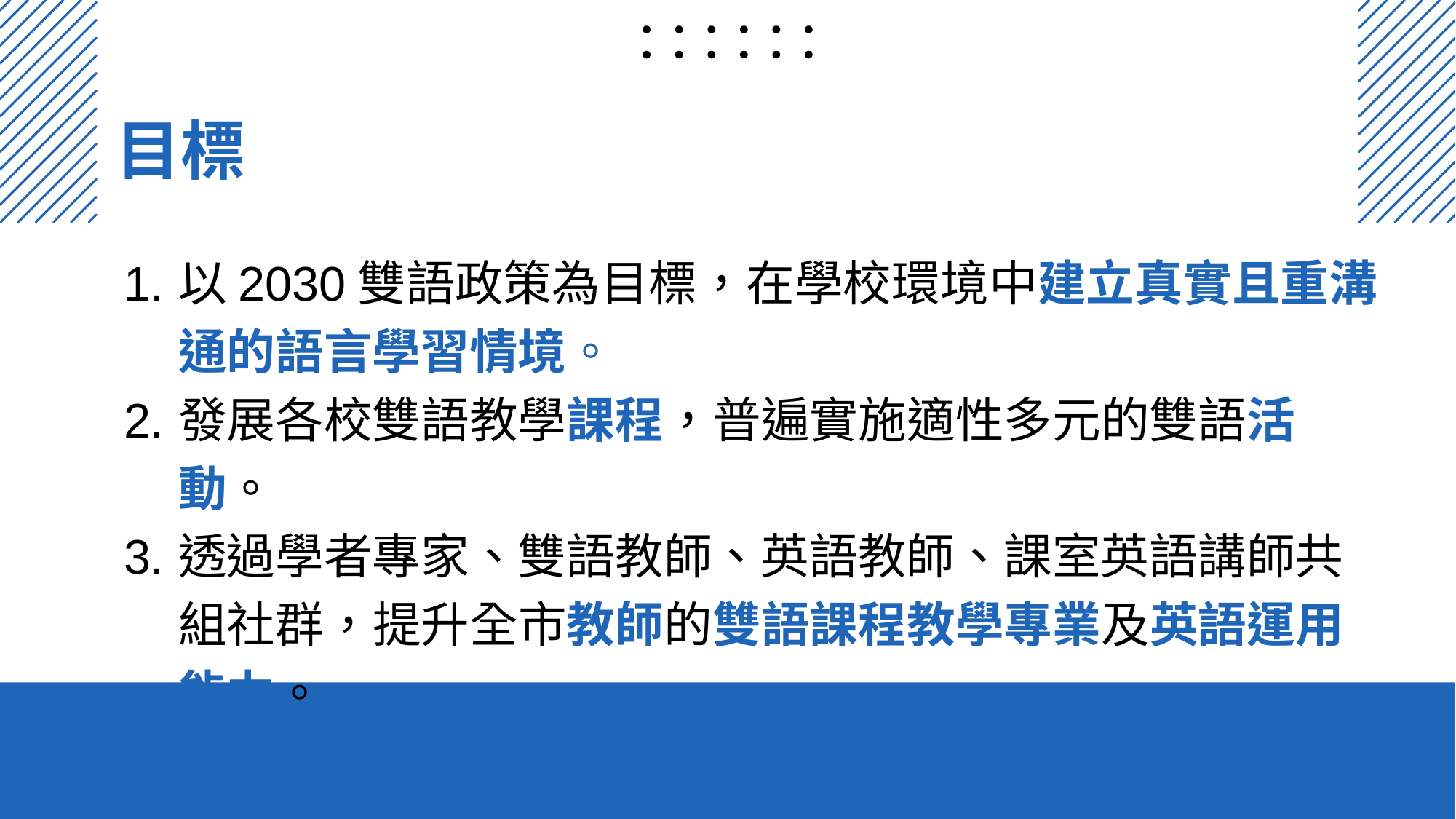

目標
以2030雙語政策為目標，在學校環境中建立真實且重溝通的語言學習情境。
發展各校雙語教學課程，普遍實施適性多元的雙語活動。
透過學者專家、雙語教師、英語教師、課室英語講師共組社群，提升全市教師的雙語課程教學專業及英語運用能力。